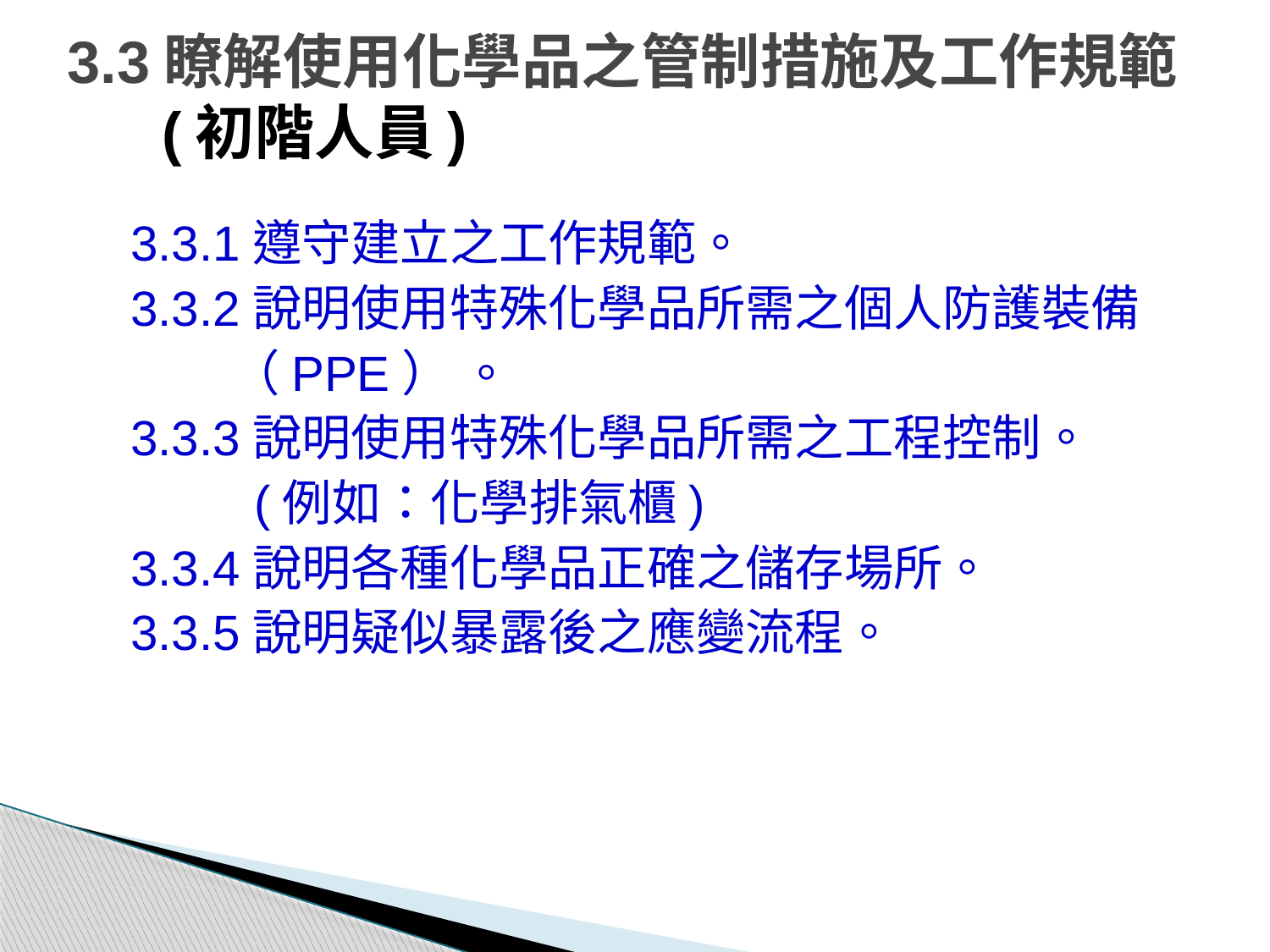

# 3.3瞭解使用化學品之管制措施及工作規範 (初階人員)
3.3.1遵守建立之工作規範。
3.3.2說明使用特殊化學品所需之個人防護裝備
        （PPE） 。
3.3.3說明使用特殊化學品所需之工程控制。
         (例如：化學排氣櫃)
3.3.4說明各種化學品正確之儲存場所。
3.3.5說明疑似暴露後之應變流程。